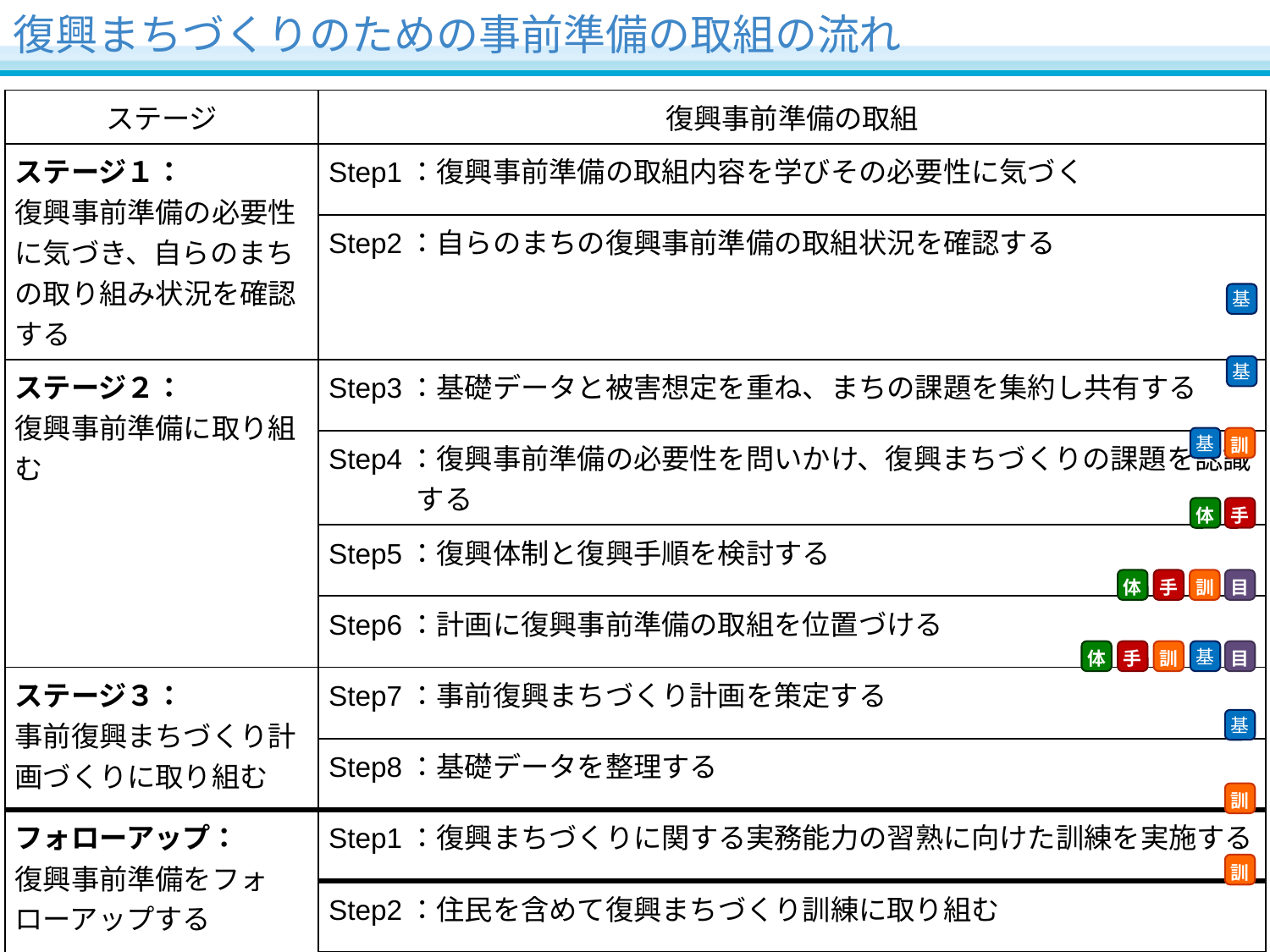

復興まちづくりのための事前準備の取組の流れ
| ステージ | 復興事前準備の取組 |
| --- | --- |
| ステージ１： 復興事前準備の必要性に気づき、自らのまちの取り組み状況を確認する | Step1：復興事前準備の取組内容を学びその必要性に気づく |
|  | Step2：自らのまちの復興事前準備の取組状況を確認する |
| ステージ２： 復興事前準備に取り組む | Step3：基礎データと被害想定を重ね、まちの課題を集約し共有する |
|  | Step4：復興事前準備の必要性を問いかけ、復興まちづくりの課題を認識する |
|  | Step5：復興体制と復興手順を検討する |
|  | Step6：計画に復興事前準備の取組を位置づける |
| ステージ３： 事前復興まちづくり計画づくりに取り組む | Step7：事前復興まちづくり計画を策定する |
|  | Step8：基礎データを整理する |
| フォローアップ：　 復興事前準備をフォローアップする | Step1：復興まちづくりに関する実務能力の習熟に向けた訓練を実施する |
|  | Step2：住民を含めて復興まちづくり訓練に取り組む |
|  | Step3：復興事前準備の取組や進捗状況を検証する |
基
基
基
訓
体
手
体
手
訓
目
体
手
訓
基
目
基
訓
訓